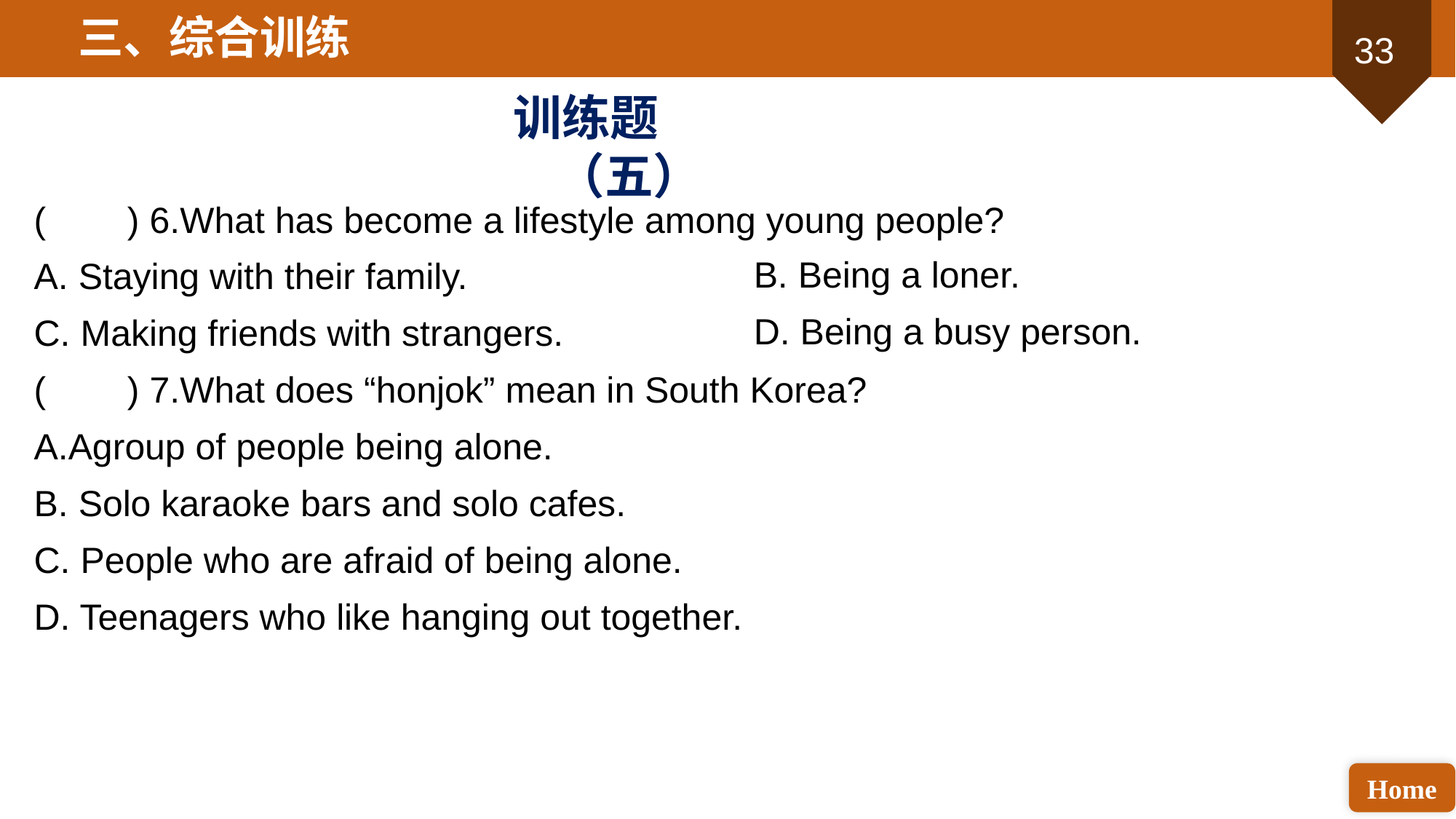

三、综合训练
训练题（五）
(        ) 6.What has become a lifestyle among young people?
A. Staying with their family.
C. Making friends with strangers.
(        ) 7.What does “honjok” mean in South Korea?
A.Agroup of people being alone.
B. Solo karaoke bars and solo cafes.
C. People who are afraid of being alone.
D. Teenagers who like hanging out together.

B. Being a loner.
D. Being a busy person.